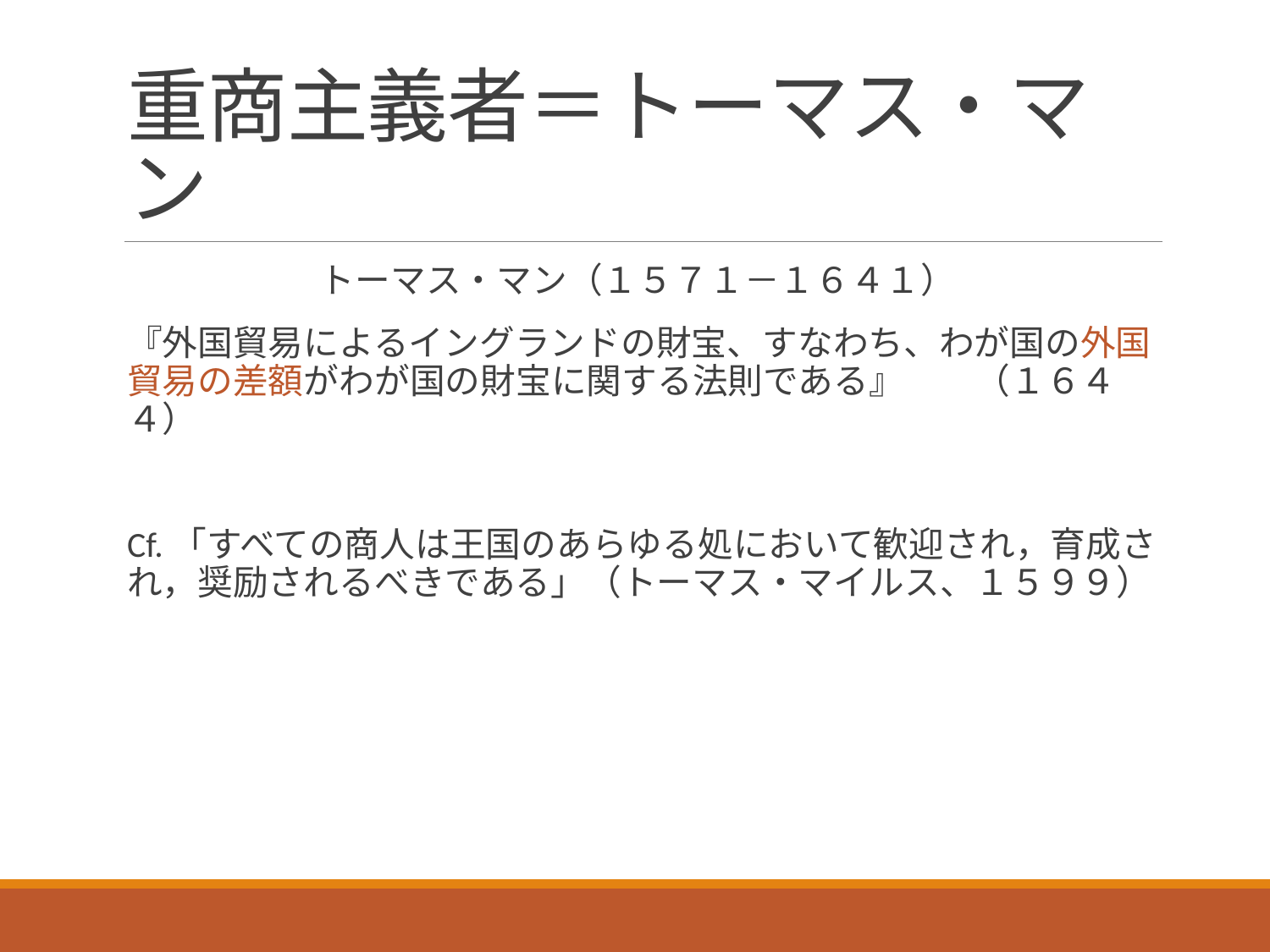

# 重商主義者＝トーマス・マン
トーマス・マン（１５７１－１６４１）
『外国貿易によるイングランドの財宝、すなわち、わが国の外国貿易の差額がわが国の財宝に関する法則である』　　（１６４４）

Cf.「すべての商人は王国のあらゆる処において歓迎され，育成され，奨励されるべきである」（トーマス・マイルス、１５９９）